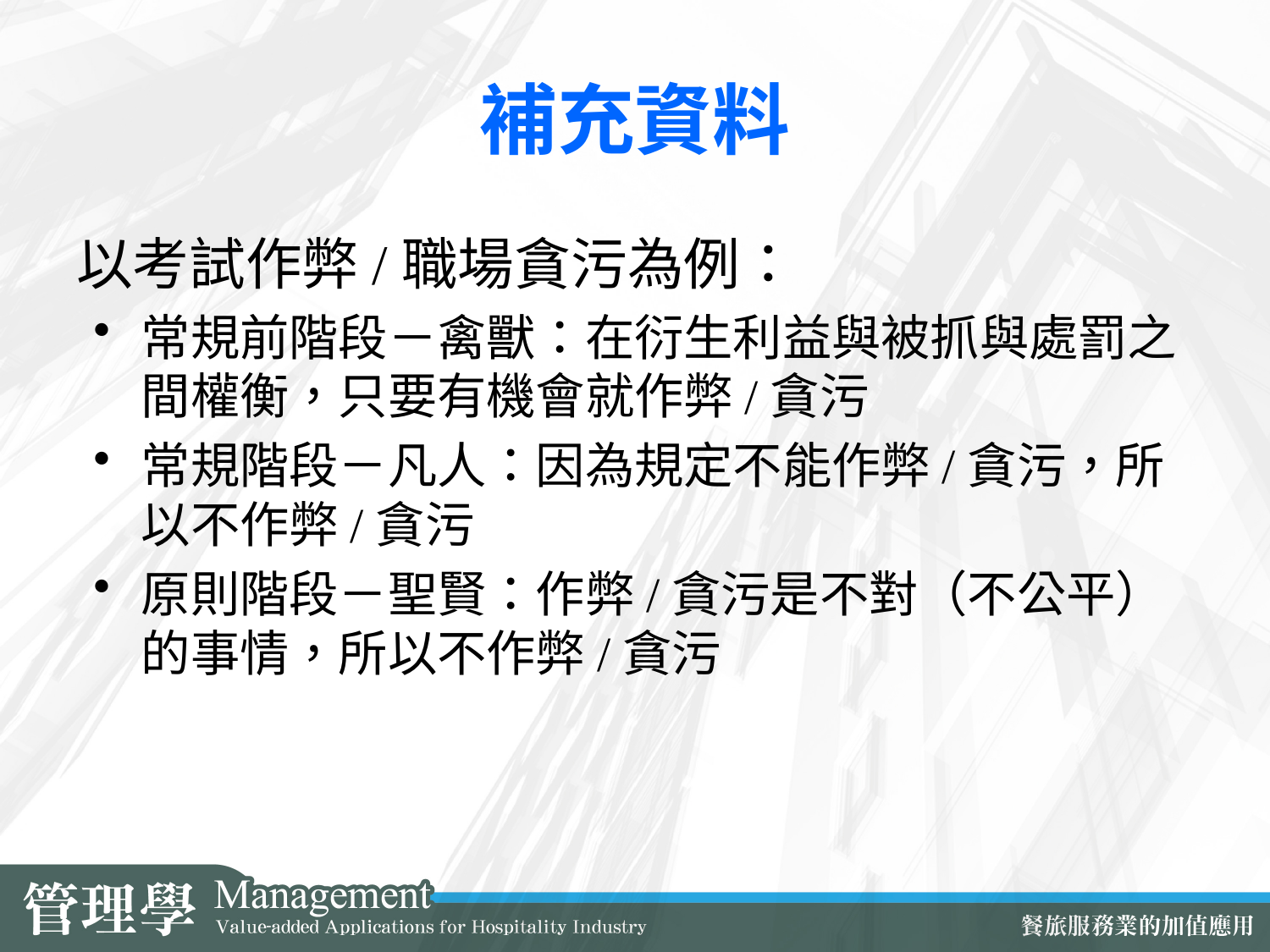

# 補充資料
以考試作弊/職場貪污為例：
常規前階段－禽獸：在衍生利益與被抓與處罰之間權衡，只要有機會就作弊/貪污
常規階段－凡人：因為規定不能作弊/貪污，所以不作弊/貪污
原則階段－聖賢：作弊/貪污是不對（不公平）的事情，所以不作弊/貪污